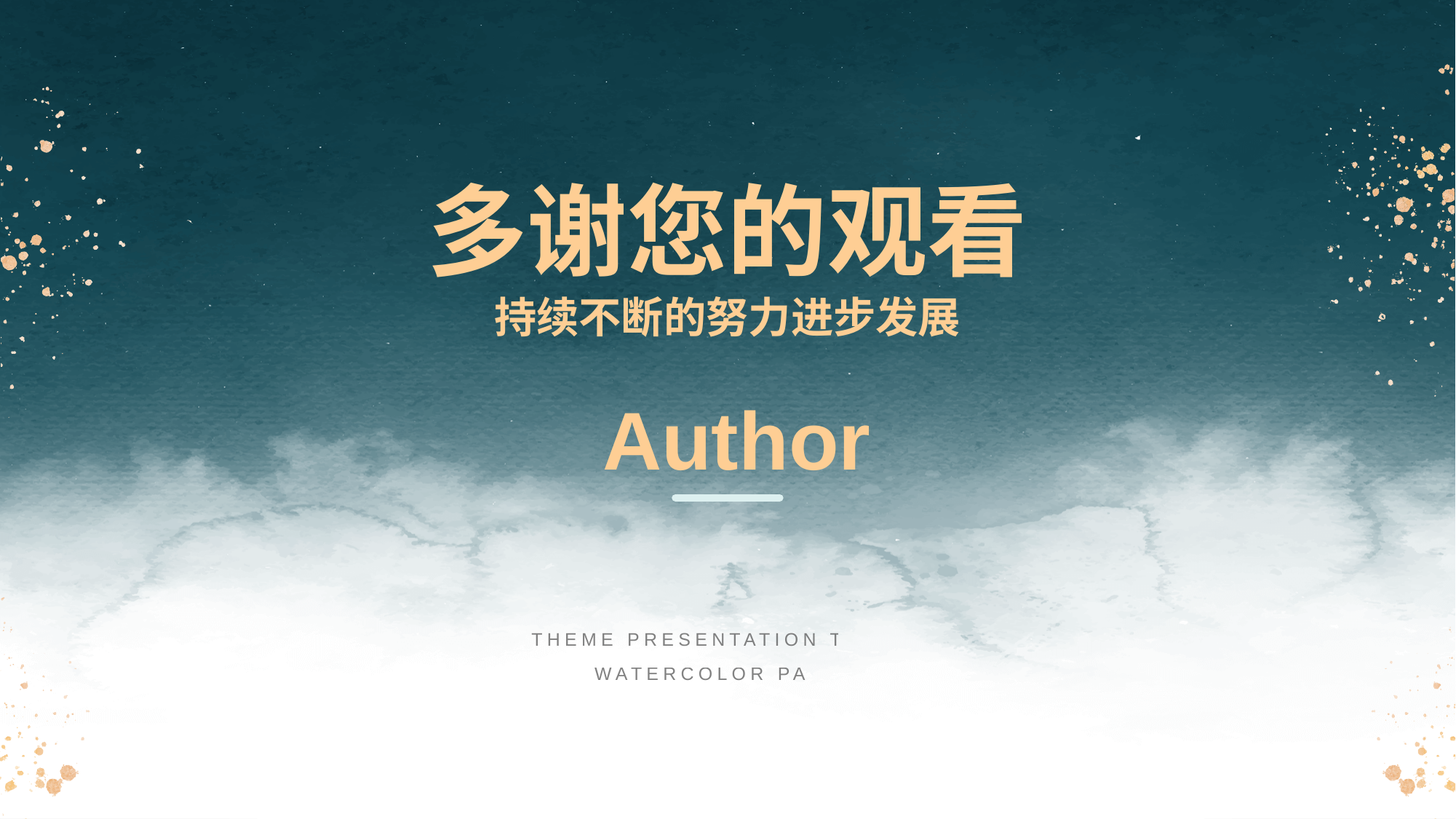

多谢您的观看
持续不断的努力进步发展
Author
THEME PRESENTATION TEMPLATE
WATERCOLOR PAINTED